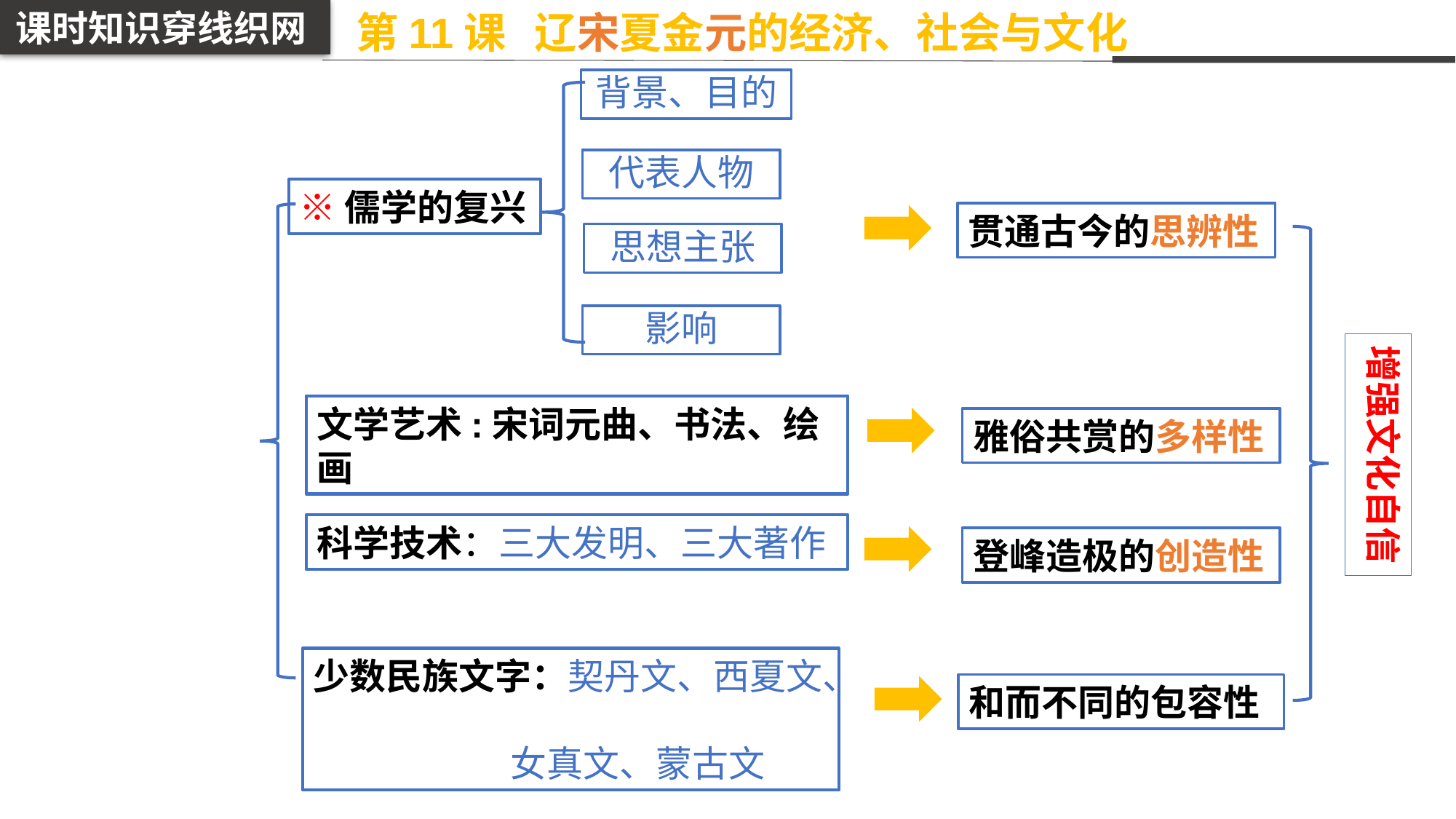

课时知识穿线织网
第11课   辽宋夏金元的经济、社会与文化

背景、目的

代表人物
※儒学的复兴
贯通古今的思辨性

思想主张

影响
增强文化自信
文学艺术:宋词元曲、书法、绘画
雅俗共赏的多样性

科学技术：三大发明、三大著作

登峰造极的创造性
少数民族文字：契丹文、西夏文、
                       女真文、蒙古文
和而不同的包容性